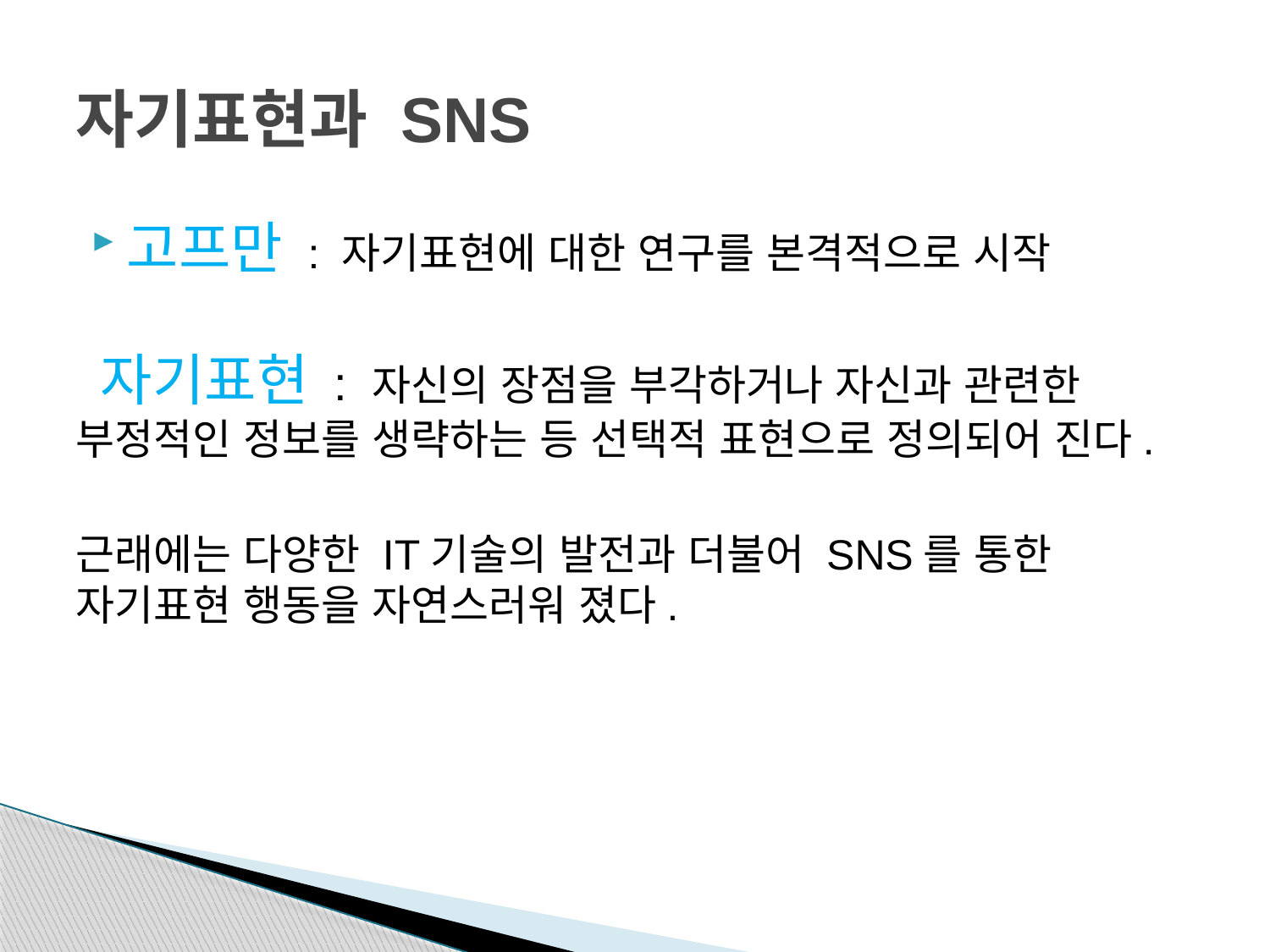

# 자기표현과 SNS
고프만 : 자기표현에 대한 연구를 본격적으로 시작

 자기표현 : 자신의 장점을 부각하거나 자신과 관련한 부정적인 정보를 생략하는 등 선택적 표현으로 정의되어 진다.

근래에는 다양한 IT기술의 발전과 더불어 SNS를 통한 자기표현 행동을 자연스러워 졌다.